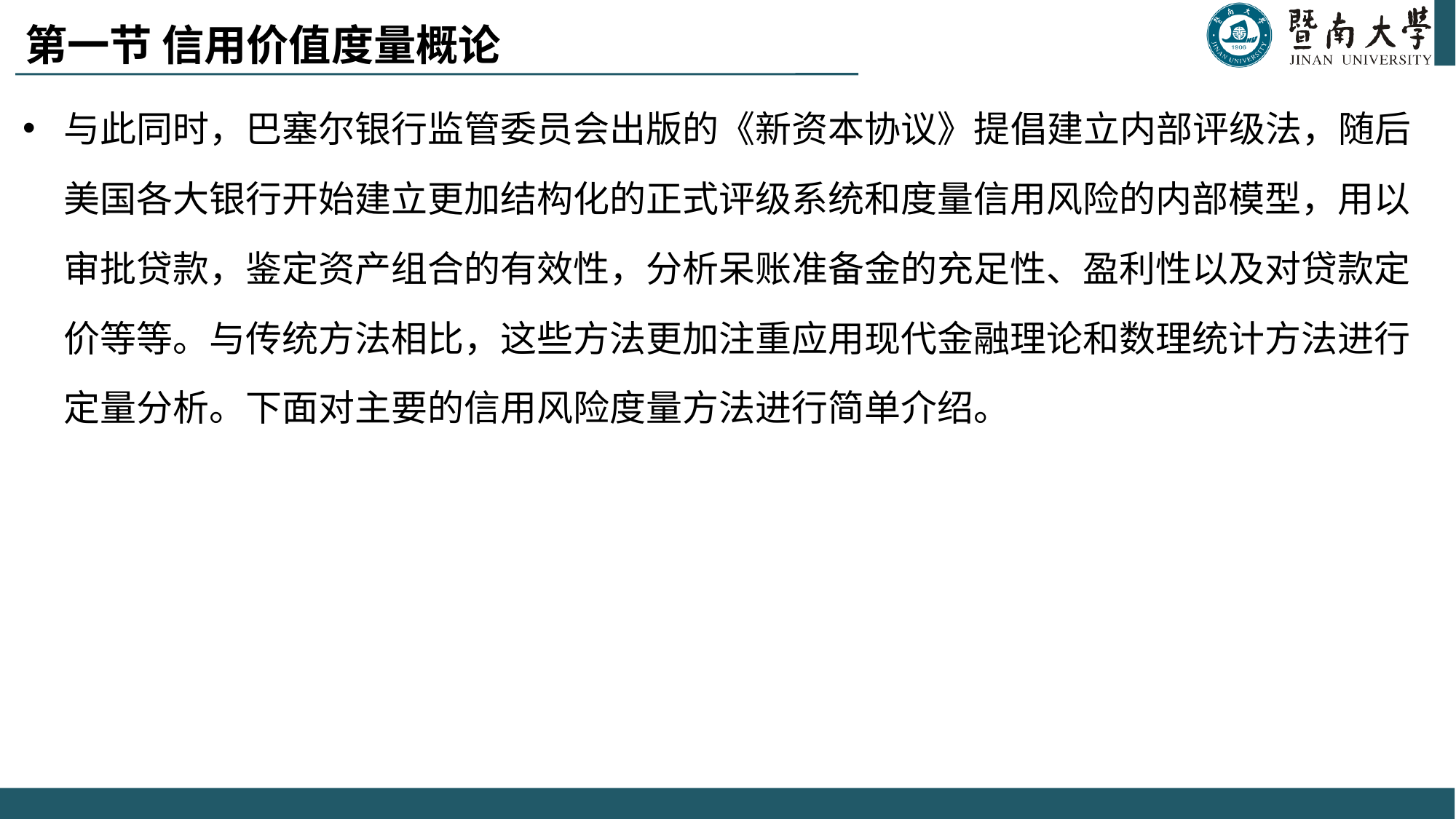

# 第一节 信用价值度量概论
与此同时，巴塞尔银行监管委员会出版的《新资本协议》提倡建立内部评级法，随后美国各大银行开始建立更加结构化的正式评级系统和度量信用风险的内部模型，用以审批贷款，鉴定资产组合的有效性，分析呆账准备金的充足性、盈利性以及对贷款定价等等。与传统方法相比，这些方法更加注重应用现代金融理论和数理统计方法进行定量分析。下面对主要的信用风险度量方法进行简单介绍。